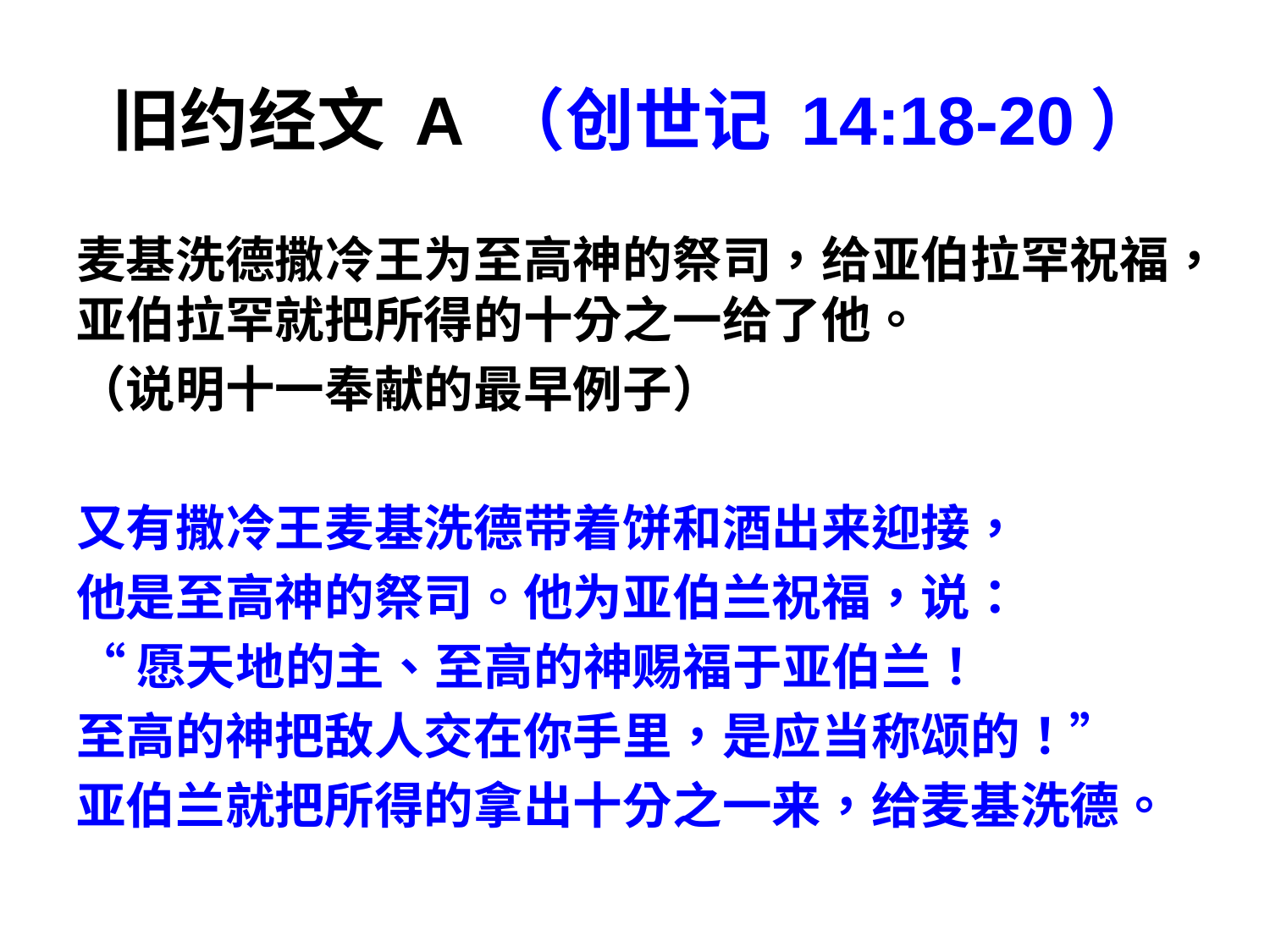

# 旧约经文 A （创世记 14:18-20）
麦基洗德撒冷王为至高神的祭司，给亚伯拉罕祝福，亚伯拉罕就把所得的十分之一给了他。
（说明十一奉献的最早例子）

又有撒冷王麦基洗德带着饼和酒出来迎接，
他是至高神的祭司。他为亚伯兰祝福，说：
“愿天地的主、至高的神赐福于亚伯兰！
至高的神把敌人交在你手里，是应当称颂的！”
亚伯兰就把所得的拿出十分之一来，给麦基洗德。